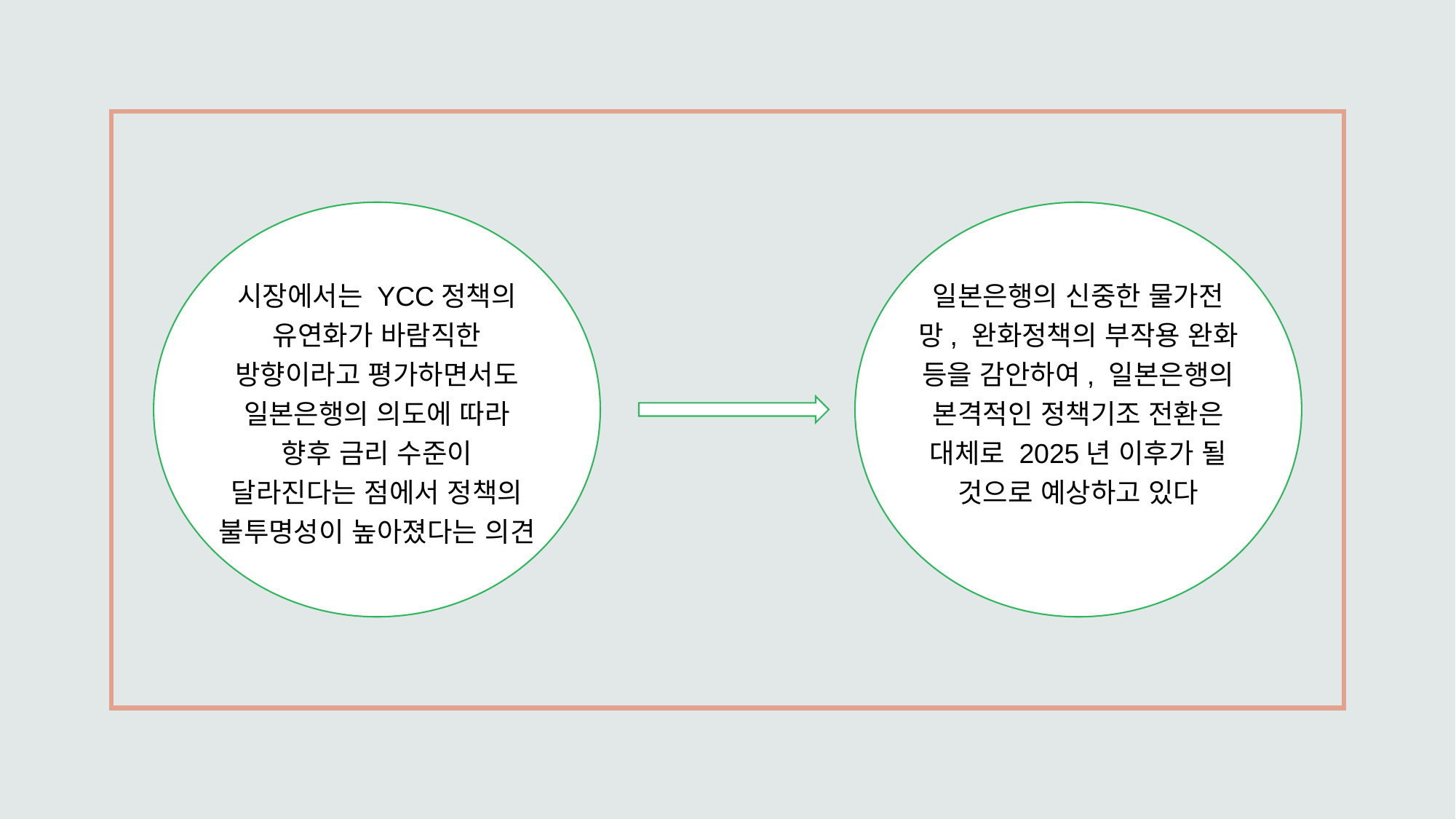

시장에서는 YCC정책의 유연화가 바람직한 방향이라고 평가하면서도 일본은행의 의도에 따라 향후 금리 수준이 달라진다는 점에서 정책의 불투명성이 높아졌다는 의견
일본은행의 신중한 물가전망, 완화정책의 부작용 완화 등을 감안하여, 일본은행의 본격적인 정책기조 전환은 대체로 2025년 이후가 될 것으로 예상하고 있다